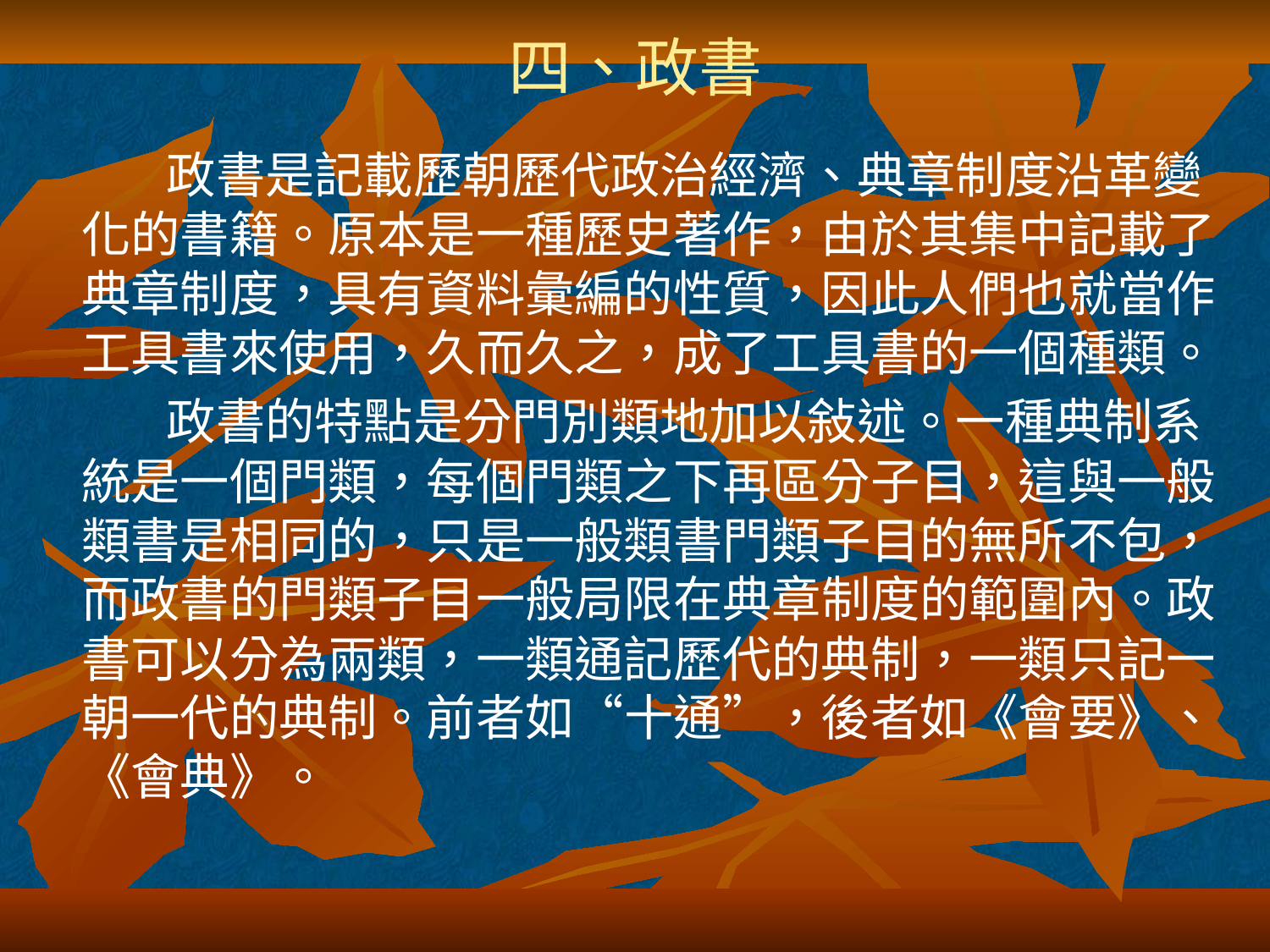

# 四、政書
           政書是記載歷朝歷代政治經濟、典章制度沿革變化的書籍。原本是一種歷史著作，由於其集中記載了典章制度，具有資料彙編的性質，因此人們也就當作工具書來使用，久而久之，成了工具書的一個種類。
           政書的特點是分門別類地加以敍述。一種典制系統是一個門類，每個門類之下再區分子目，這與一般類書是相同的，只是一般類書門類子目的無所不包，而政書的門類子目一般局限在典章制度的範圍內。政書可以分為兩類，一類通記歷代的典制，一類只記一朝一代的典制。前者如“十通”，後者如《會要》、《會典》。